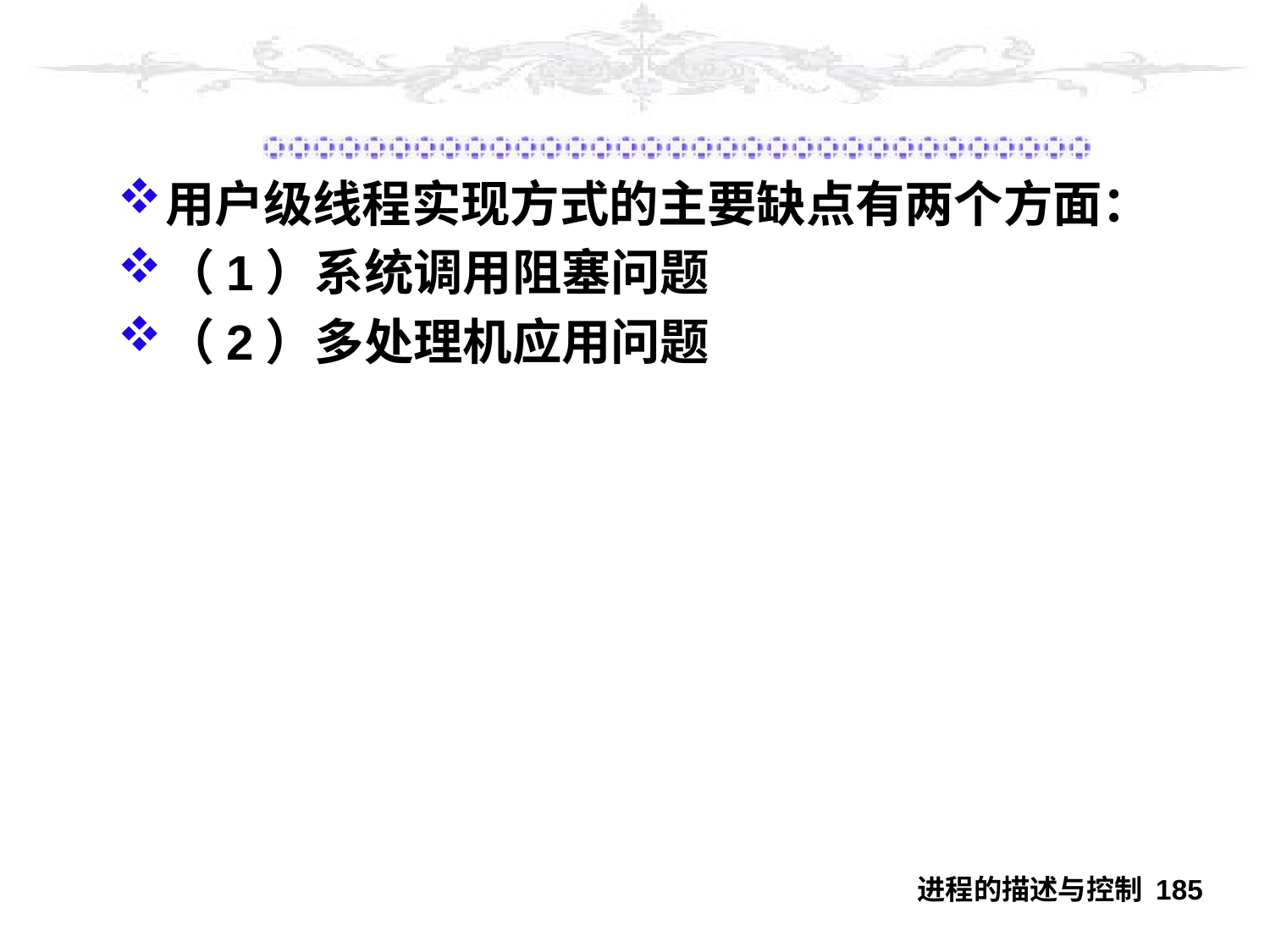

#
用户级线程实现方式的主要缺点有两个方面：
（1）系统调用阻塞问题
（2）多处理机应用问题